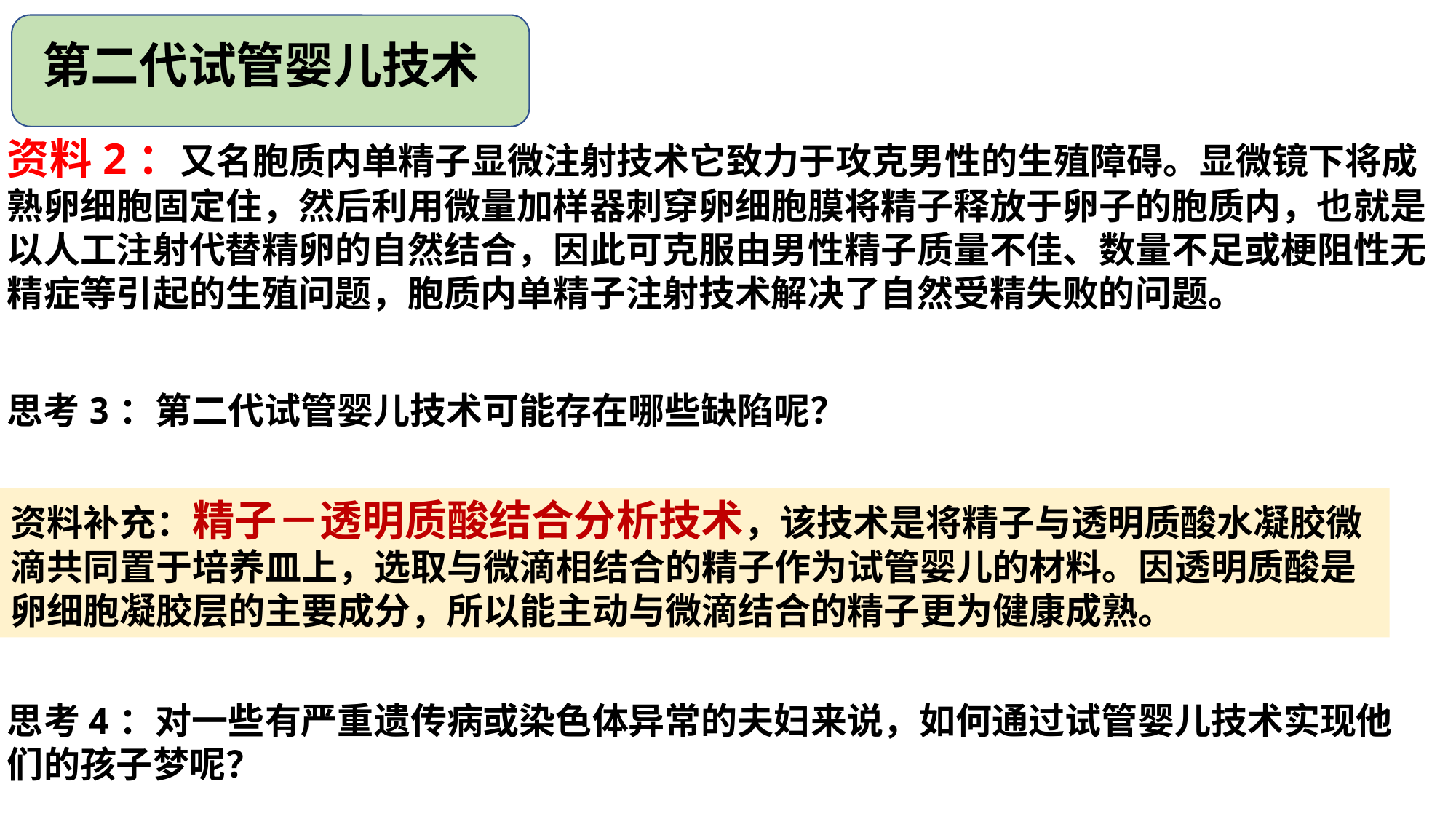

第二代试管婴儿技术
资料2：又名胞质内单精子显微注射技术它致力于攻克男性的生殖障碍。显微镜下将成熟卵细胞固定住，然后利用微量加样器刺穿卵细胞膜将精子释放于卵子的胞质内，也就是以人工注射代替精卵的自然结合，因此可克服由男性精子质量不佳、数量不足或梗阻性无精症等引起的生殖问题，胞质内单精子注射技术解决了自然受精失败的问题。
思考3：第二代试管婴儿技术可能存在哪些缺陷呢？
资料补充：精子－透明质酸结合分析技术，该技术是将精子与透明质酸水凝胶微滴共同置于培养皿上，选取与微滴相结合的精子作为试管婴儿的材料。因透明质酸是卵细胞凝胶层的主要成分，所以能主动与微滴结合的精子更为健康成熟。
思考4：对一些有严重遗传病或染色体异常的夫妇来说，如何通过试管婴儿技术实现他们的孩子梦呢？